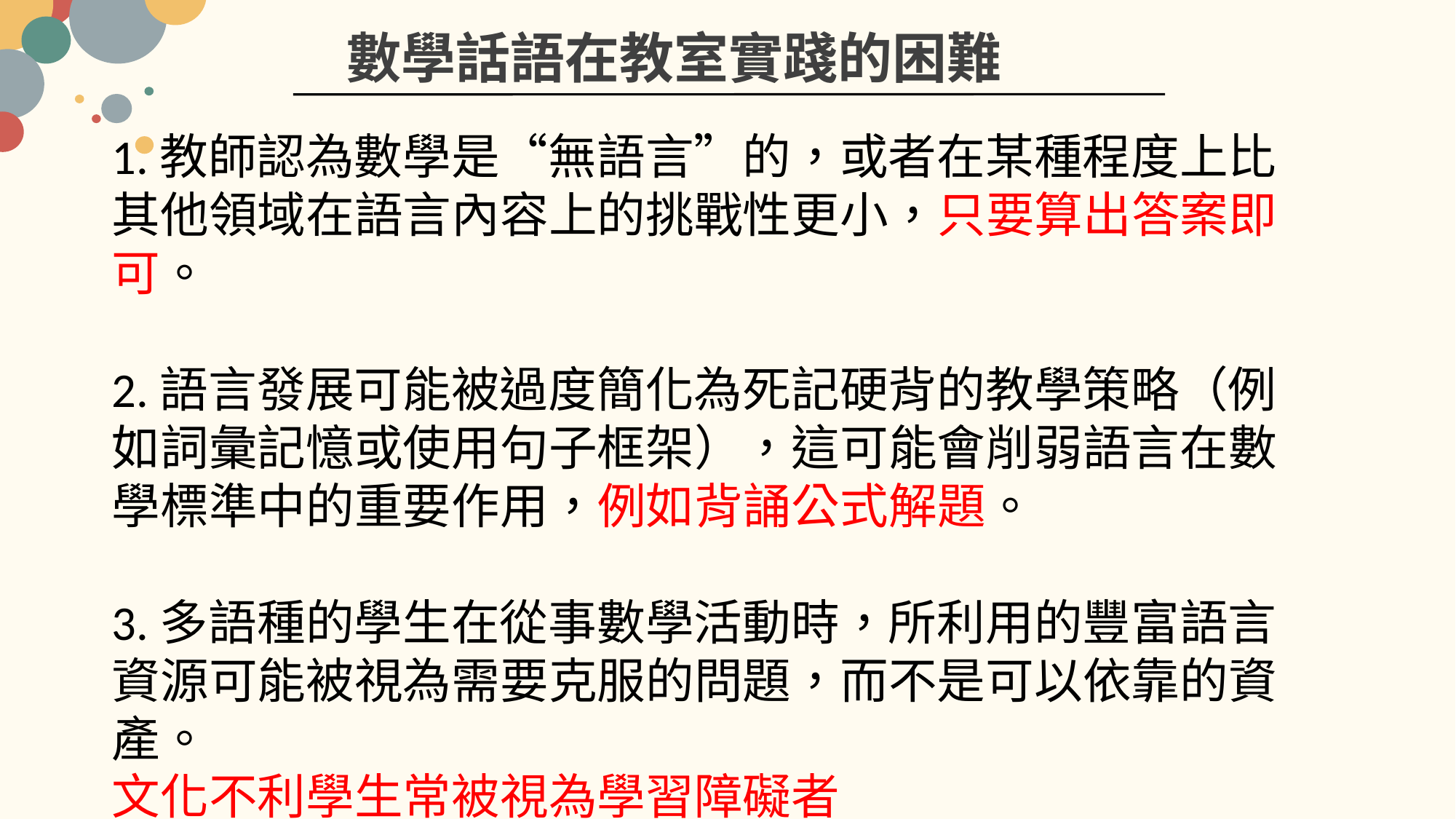

數學話語在教室實踐的困難
1.教師認為數學是“無語言”的，或者在某種程度上比其他領域在語言內容上的挑戰性更小，只要算出答案即可。

2.語言發展可能被過度簡化為死記硬背的教學策略（例如詞彙記憶或使用句子框架），這可能會削弱語言在數學標準中的重要作用，例如背誦公式解題。

3.多語種的學生在從事數學活動時，所利用的豐富語言資源可能被視為需要克服的問題，而不是可以依靠的資產。
文化不利學生常被視為學習障礙者